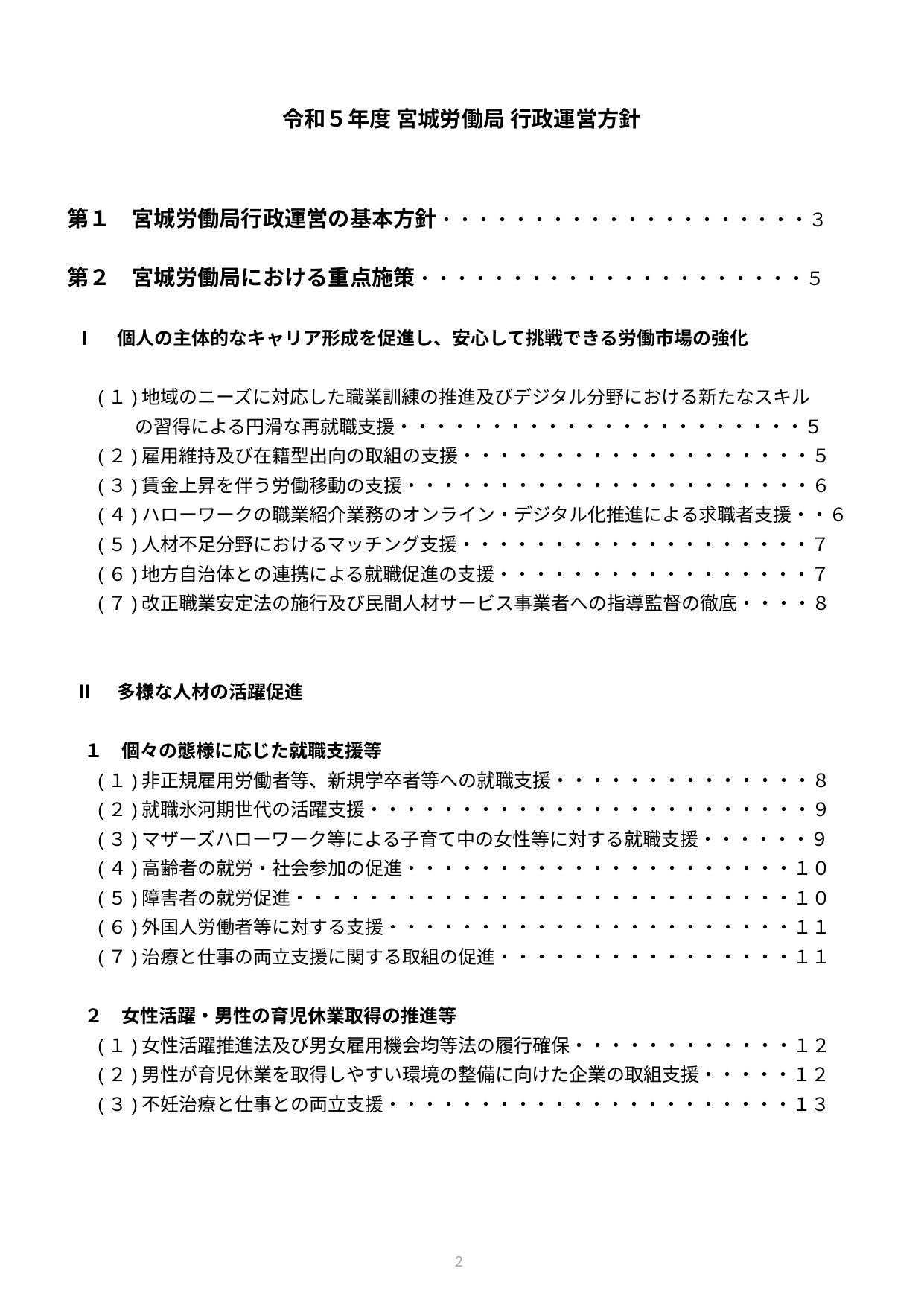

令和５年度 宮城労働局 行政運営方針

第１　宮城労働局行政運営の基本方針・・・・・・・・・・・・・・・・・・・・３

第２　宮城労働局における重点施策・・・・・・・・・・・・・・・・・・・・・５

Ⅰ　個人の主体的なキャリア形成を促進し、安心して挑戦できる労働市場の強化

(１)地域のニーズに対応した職業訓練の推進及びデジタル分野における新たなスキル
　　の習得による円滑な再就職支援・・・・・・・・・・・・・・・・・・・・・・５
(２)雇用維持及び在籍型出向の取組の支援・・・・・・・・・・・・・・・・・・・５
(３)賃金上昇を伴う労働移動の支援・・・・・・・・・・・・・・・・・・・・・・６
(４)ハローワークの職業紹介業務のオンライン・デジタル化推進による求職者支援・・６
(５)人材不足分野におけるマッチング支援・・・・・・・・・・・・・・・・・・・７
(６)地方自治体との連携による就職促進の支援・・・・・・・・・・・・・・・・・７
(７)改正職業安定法の施行及び民間人材サービス事業者への指導監督の徹底・・・・８

Ⅱ　多様な人材の活躍促進

１　個々の態様に応じた就職支援等
(１)非正規雇用労働者等、新規学卒者等への就職支援・・・・・・・・・・・・・・８
(２)就職氷河期世代の活躍支援・・・・・・・・・・・・・・・・・・・・・・・・９
(３)マザーズハローワーク等による子育て中の女性等に対する就職支援・・・・・・９
(４)高齢者の就労・社会参加の促進・・・・・・・・・・・・・・・・・・・・・１０
(５)障害者の就労促進・・・・・・・・・・・・・・・・・・・・・・・・・・・１０
(６)外国人労働者等に対する支援・・・・・・・・・・・・・・・・・・・・・・１１
(７)治療と仕事の両立支援に関する取組の促進・・・・・・・・・・・・・・・・１１

２　女性活躍・男性の育児休業取得の推進等
(１)女性活躍推進法及び男女雇用機会均等法の履行確保・・・・・・・・・・・・１２
(２)男性が育児休業を取得しやすい環境の整備に向けた企業の取組支援・・・・・１２
(３)不妊治療と仕事との両立支援・・・・・・・・・・・・・・・・・・・・・・１３

2